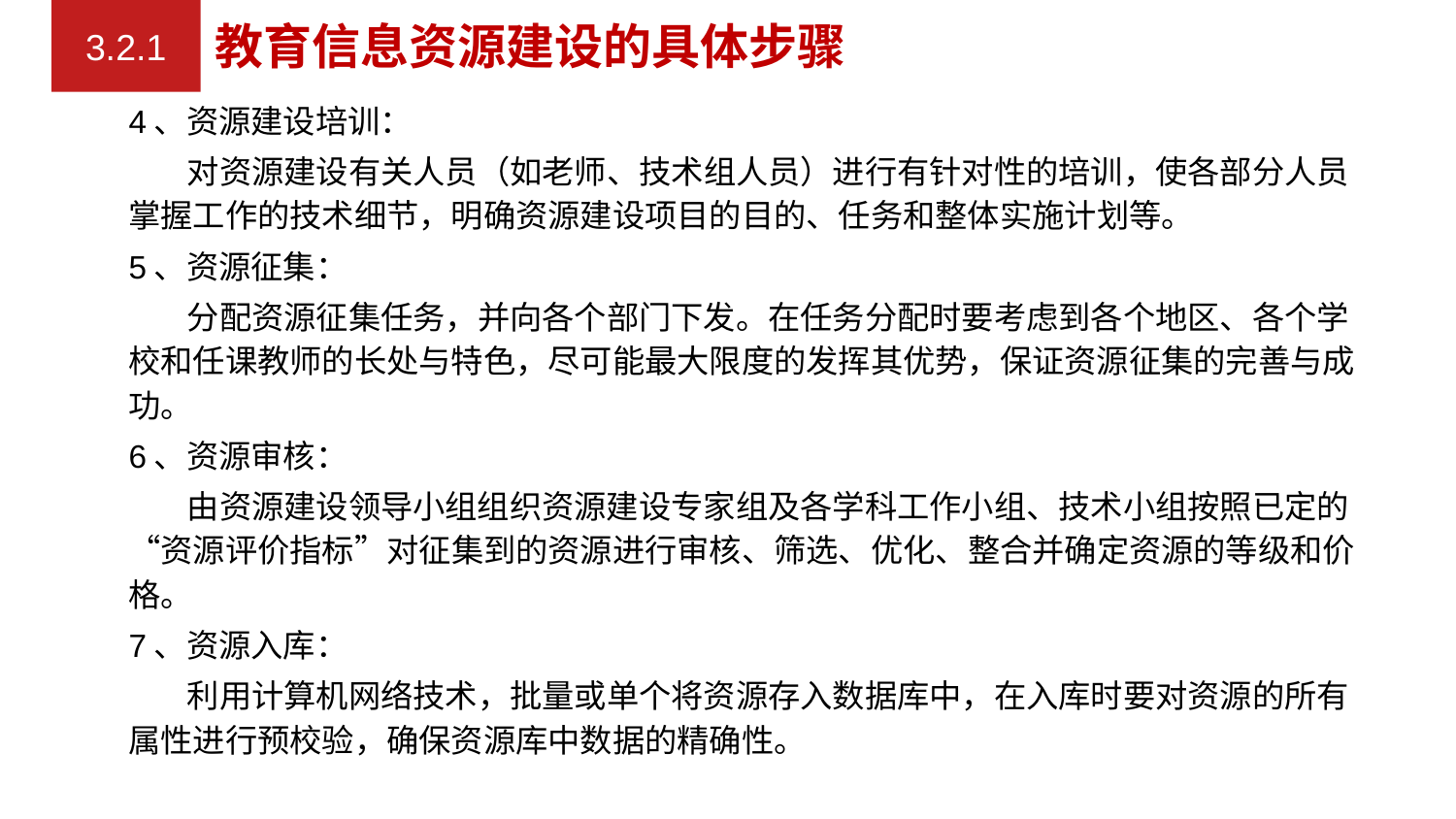

3.2.1
教育信息资源建设的具体步骤
4、资源建设培训：
       对资源建设有关人员（如老师、技术组人员）进行有针对性的培训，使各部分人员掌握工作的技术细节，明确资源建设项目的目的、任务和整体实施计划等。
5、资源征集：
       分配资源征集任务，并向各个部门下发。在任务分配时要考虑到各个地区、各个学校和任课教师的长处与特色，尽可能最大限度的发挥其优势，保证资源征集的完善与成功。
6、资源审核：
       由资源建设领导小组组织资源建设专家组及各学科工作小组、技术小组按照已定的“资源评价指标”对征集到的资源进行审核、筛选、优化、整合并确定资源的等级和价格。
7、资源入库：
       利用计算机网络技术，批量或单个将资源存入数据库中，在入库时要对资源的所有属性进行预校验，确保资源库中数据的精确性。